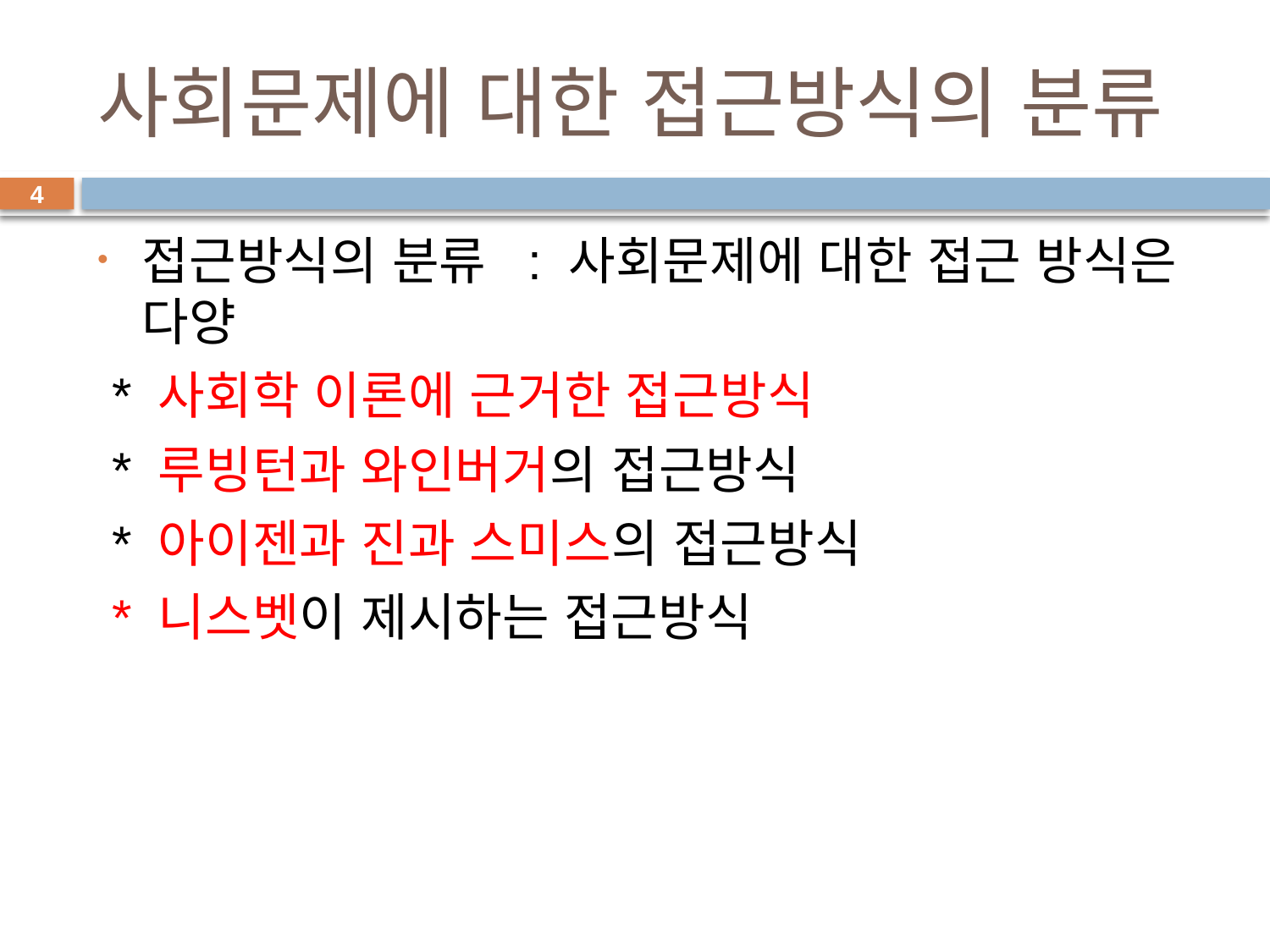

# 사회문제에 대한 접근방식의 분류
4
접근방식의 분류  : 사회문제에 대한 접근 방식은 다양
 * 사회학 이론에 근거한 접근방식
 * 루빙턴과 와인버거의 접근방식
 * 아이젠과 진과 스미스의 접근방식
 * 니스벳이 제시하는 접근방식